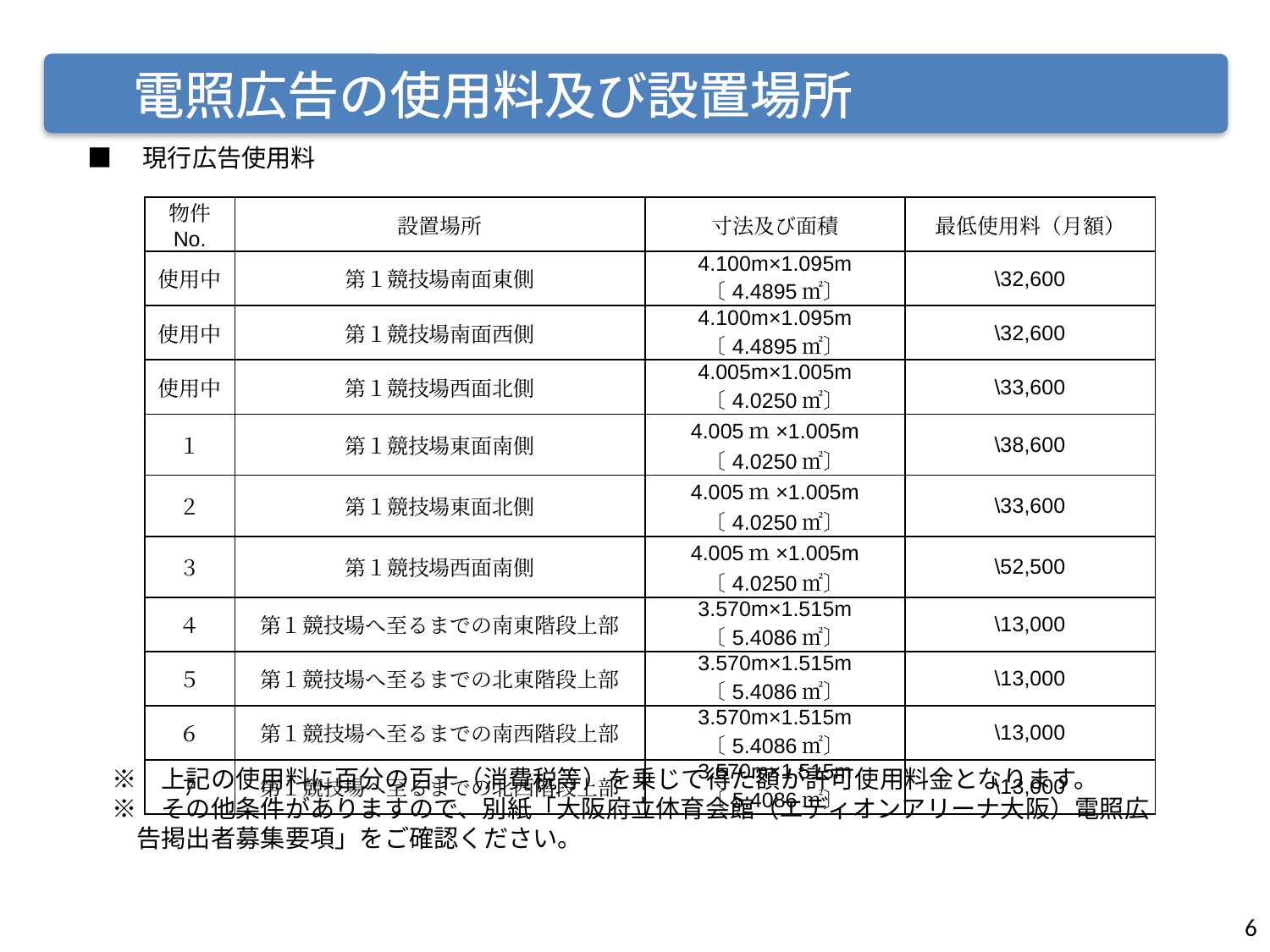

電照広告の使用料及び設置場所
■　現行広告使用料

　※　上記の使用料に百分の百十（消費税等）を乗じて得た額が許可使用料金となります。
　※　その他条件がありますので、別紙「大阪府立体育会館（エディオンアリーナ大阪）電照広
　　告掲出者募集要項」をご確認ください。

| 物件 No. | 設置場所 | 寸法及び面積 | 最低使用料（月額） |
| --- | --- | --- | --- |
| 使用中 | 第１競技場南面東側 | 4.100m×1.095m 〔4.4895㎡〕 | \32,600 |
| 使用中 | 第１競技場南面西側 | 4.100m×1.095m 〔4.4895㎡〕 | \32,600 |
| 使用中 | 第１競技場西面北側 | 4.005m×1.005m 〔4.0250㎡〕 | \33,600 |
| １ | 第１競技場東面南側 | 4.005ｍ×1.005m 〔4.0250㎡〕 | \38,600 |
| ２ | 第１競技場東面北側 | 4.005ｍ×1.005m 〔4.0250㎡〕 | \33,600 |
| ３ | 第１競技場西面南側 | 4.005ｍ×1.005m 〔4.0250㎡〕 | \52,500 |
| ４ | 第１競技場へ至るまでの南東階段上部 | 3.570m×1.515m 〔5.4086㎡〕 | \13,000 |
| ５ | 第１競技場へ至るまでの北東階段上部 | 3.570m×1.515m 〔5.4086㎡〕 | \13,000 |
| ６ | 第１競技場へ至るまでの南西階段上部 | 3.570m×1.515m 〔5.4086㎡〕 | \13,000 |
| ７ | 第１競技場へ至るまでの北西階段上部 | 3.570m×1.515m 〔5.4086㎡〕 | \13,000 |

6